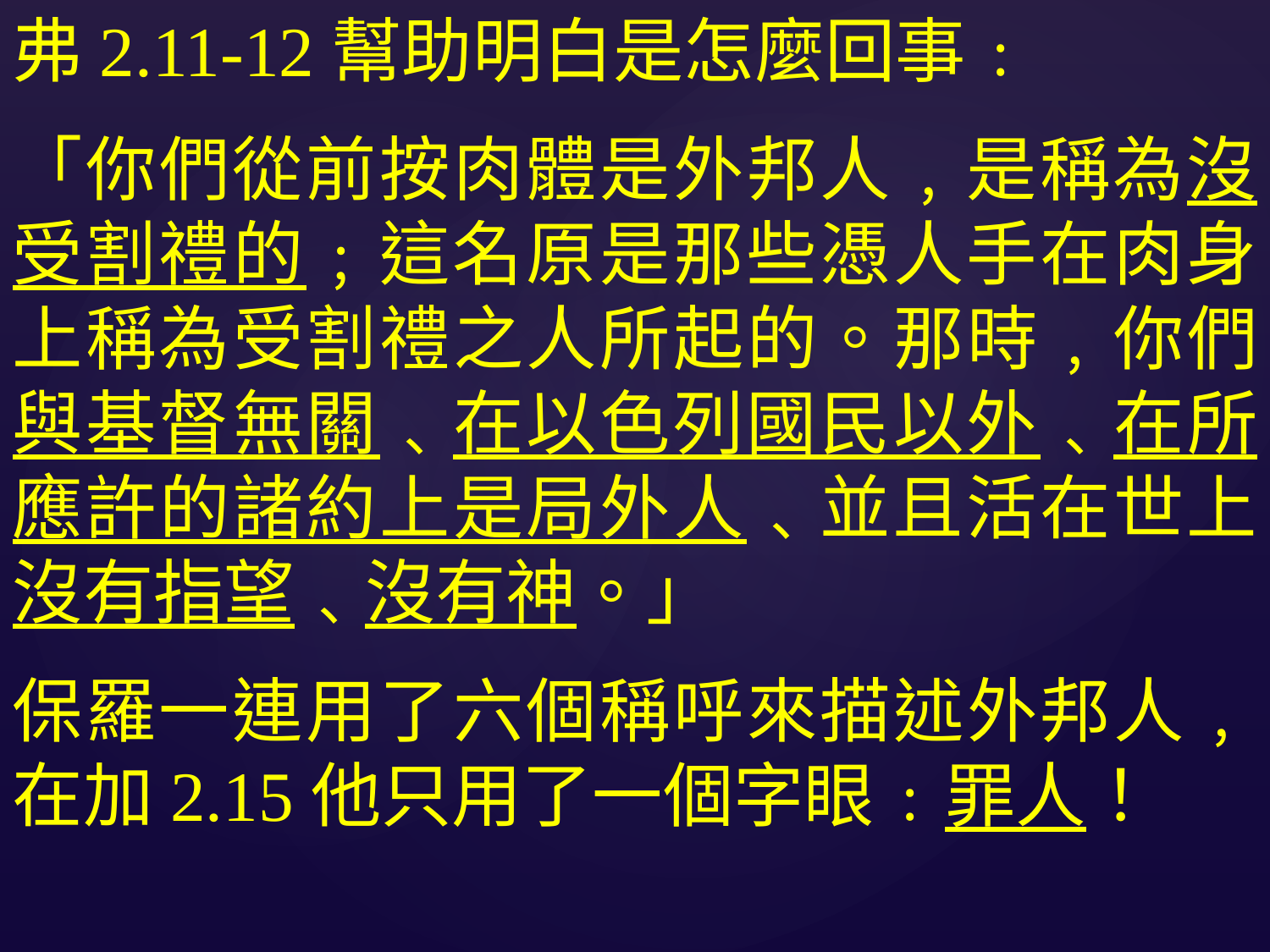

弗2.11-12幫助明白是怎麼回事﹕

「你們從前按肉體是外邦人﹐是稱為沒受割禮的﹔這名原是那些憑人手在肉身上稱為受割禮之人所起的。那時﹐你們與基督無關﹑在以色列國民以外﹑在所應許的諸約上是局外人﹑並且活在世上沒有指望﹑沒有神。」

保羅一連用了六個稱呼來描述外邦人﹐在加2.15他只用了一個字眼﹕罪人！